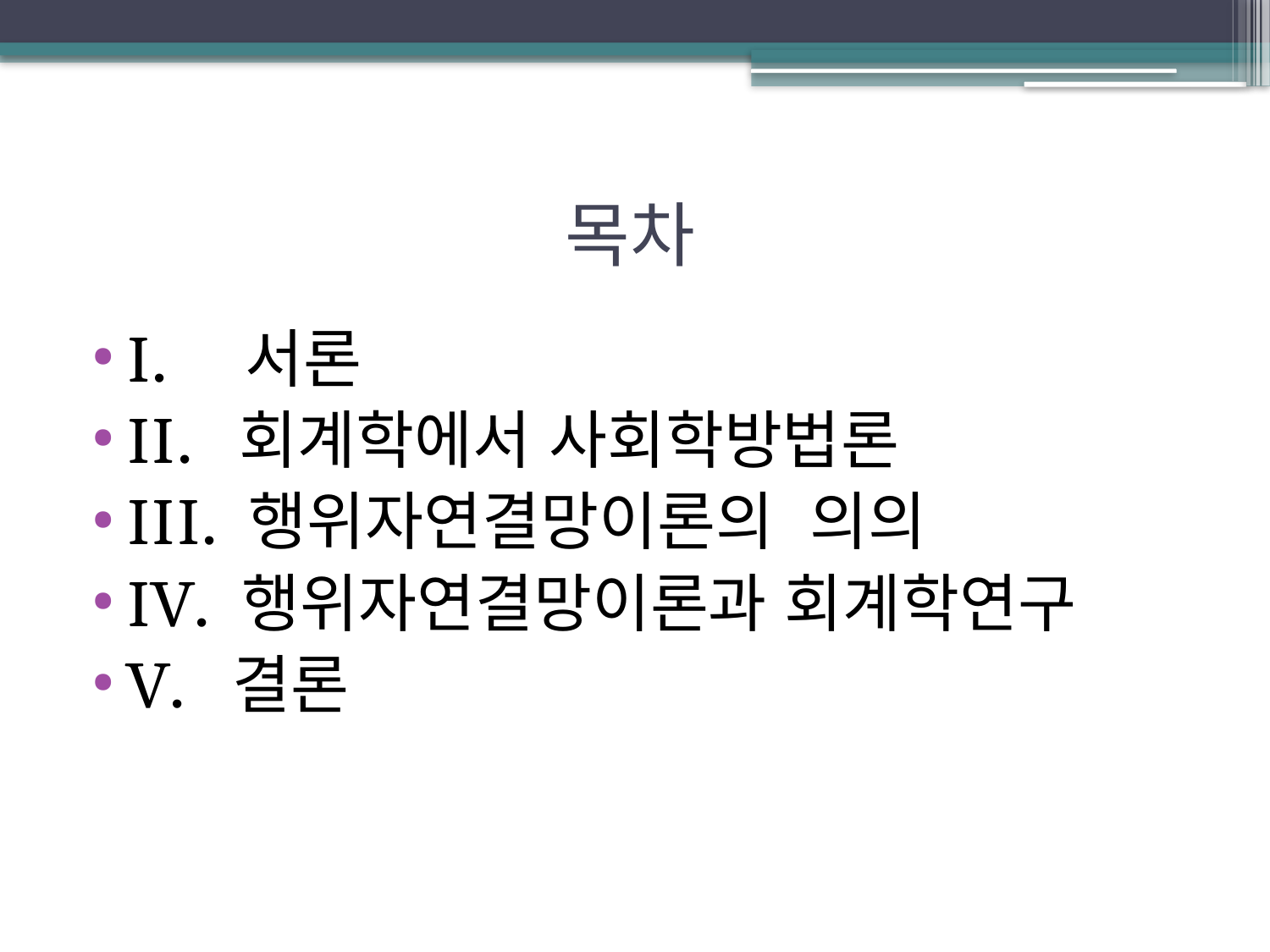

# 목차
I.    서론
II.  회계학에서 사회학방법론
III. 행위자연결망이론의  의의
IV. 행위자연결망이론과 회계학연구
V.  결론